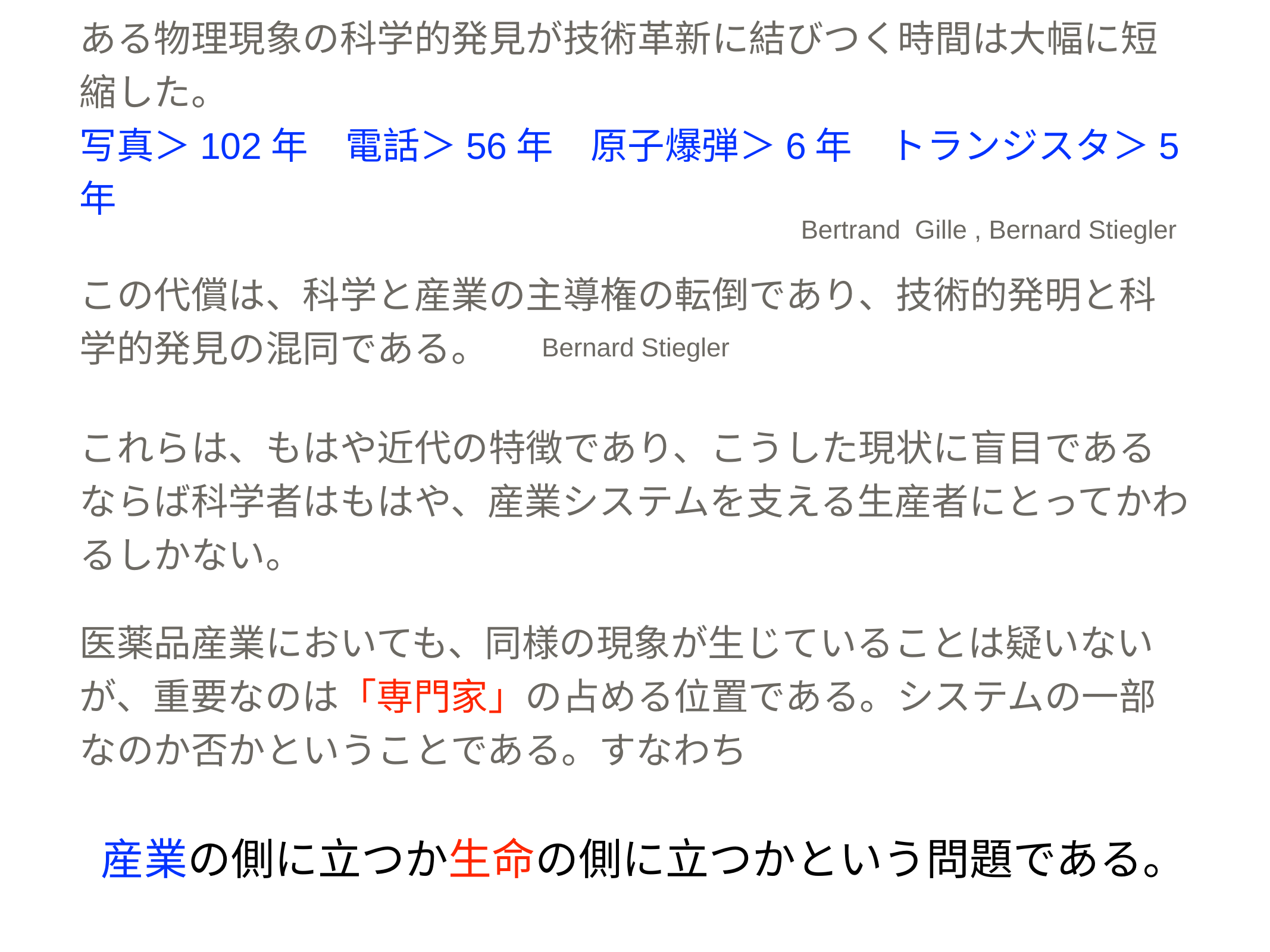

ある物理現象の科学的発見が技術革新に結びつく時間は大幅に短縮した。
写真＞102年　電話＞56年　原子爆弾＞6年　トランジスタ＞5年
Bertrand  Gille , Bernard Stiegler
この代償は、科学と産業の主導権の転倒であり、技術的発明と科学的発見の混同である。
Bernard Stiegler
これらは、もはや近代の特徴であり、こうした現状に盲目であるならば科学者はもはや、産業システムを支える生産者にとってかわるしかない。
医薬品産業においても、同様の現象が生じていることは疑いないが、重要なのは「専門家」の占める位置である。システムの一部なのか否かということである。すなわち
産業の側に立つか生命の側に立つかという問題である。